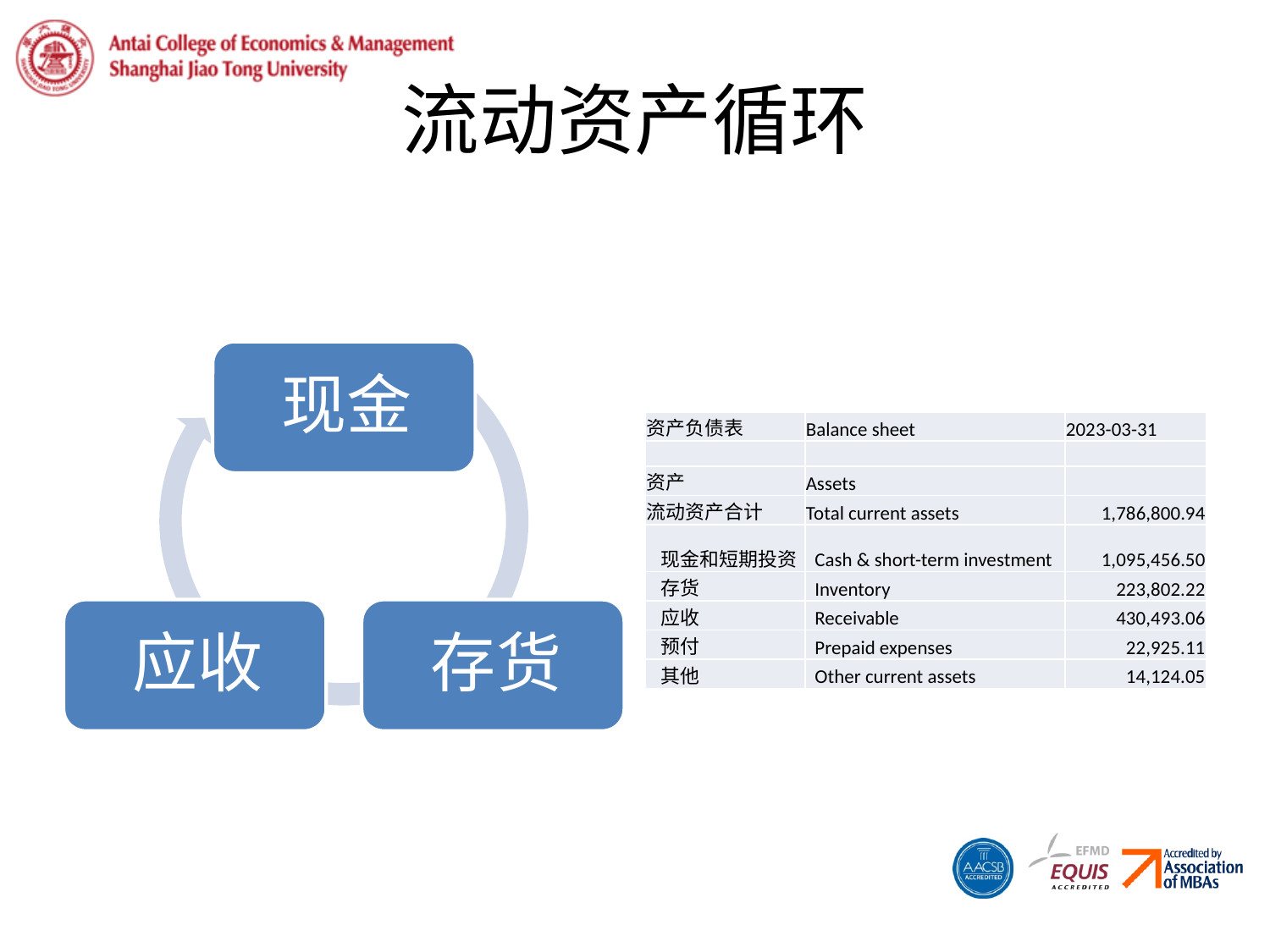

# 流动资产循环
现金
存货
应收
| 资产负债表 | Balance sheet | 2023-03-31 |
| --- | --- | --- |
|  |  |  |
| 资产 | Assets |  |
| 流动资产合计 | Total current assets | 1,786,800.94 |
| 现金和短期投资 | Cash & short-term investment | 1,095,456.50 |
| 存货 | Inventory | 223,802.22 |
| 应收 | Receivable | 430,493.06 |
| 预付 | Prepaid expenses | 22,925.11 |
| 其他 | Other current assets | 14,124.05 |